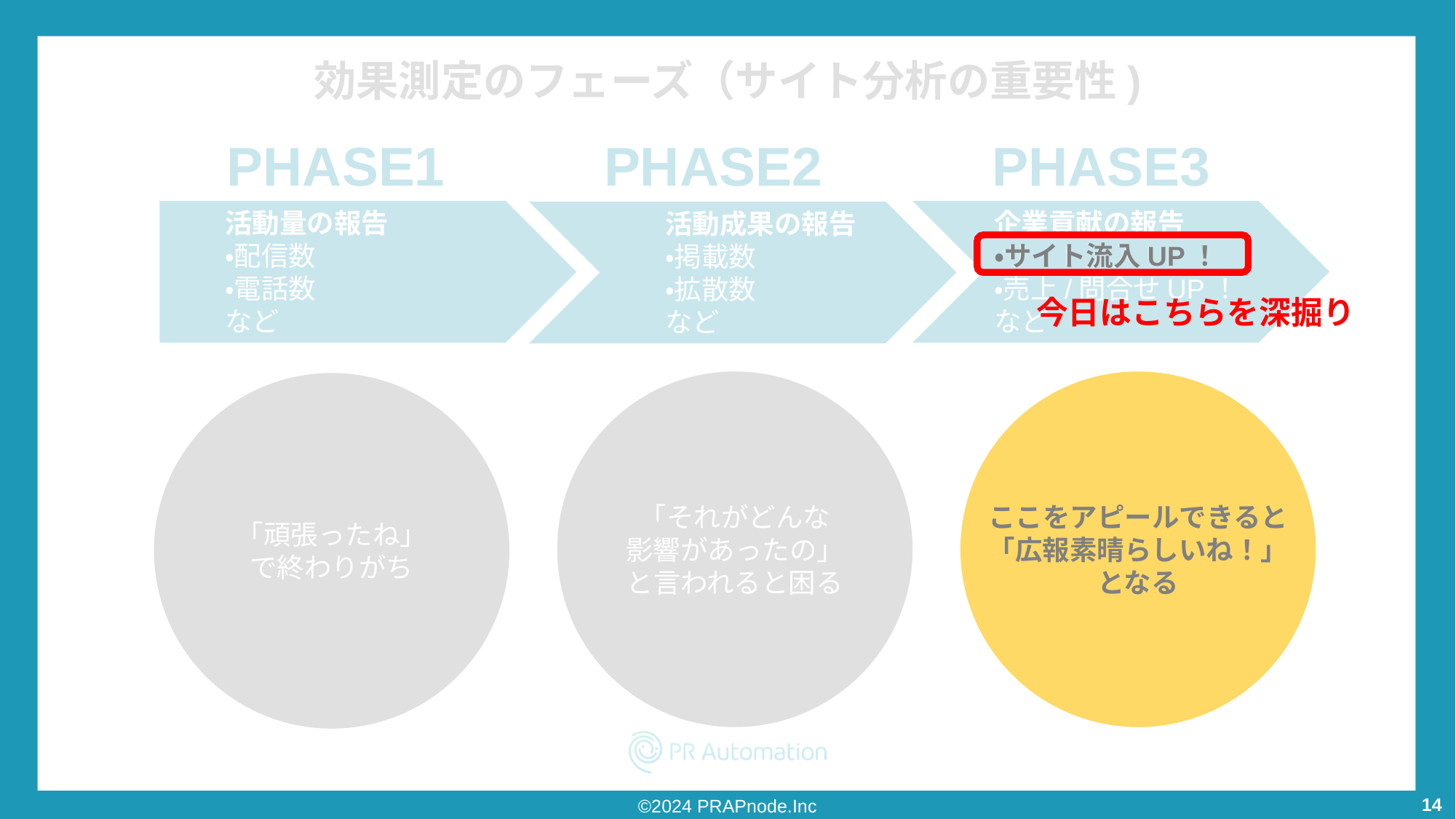

効果測定のフェーズ（サイト分析の重要性)
PHASE1
PHASE2
PHASE3
活動量の報告
・配信数
・電話数
など
企業貢献の報告
・サイト流入UP！
・売上/問合せUP！
など
活動成果の報告
・掲載数
・拡散数
など
・サイト流入UP！

今日はこちらを深掘り
「それがどんな
影響があったの」
と言われると困る
ここをアピールできると
「広報素晴らしいね！」
となる
「頑張ったね」
で終わりがち
14
©2024 PRAPnode.Inc